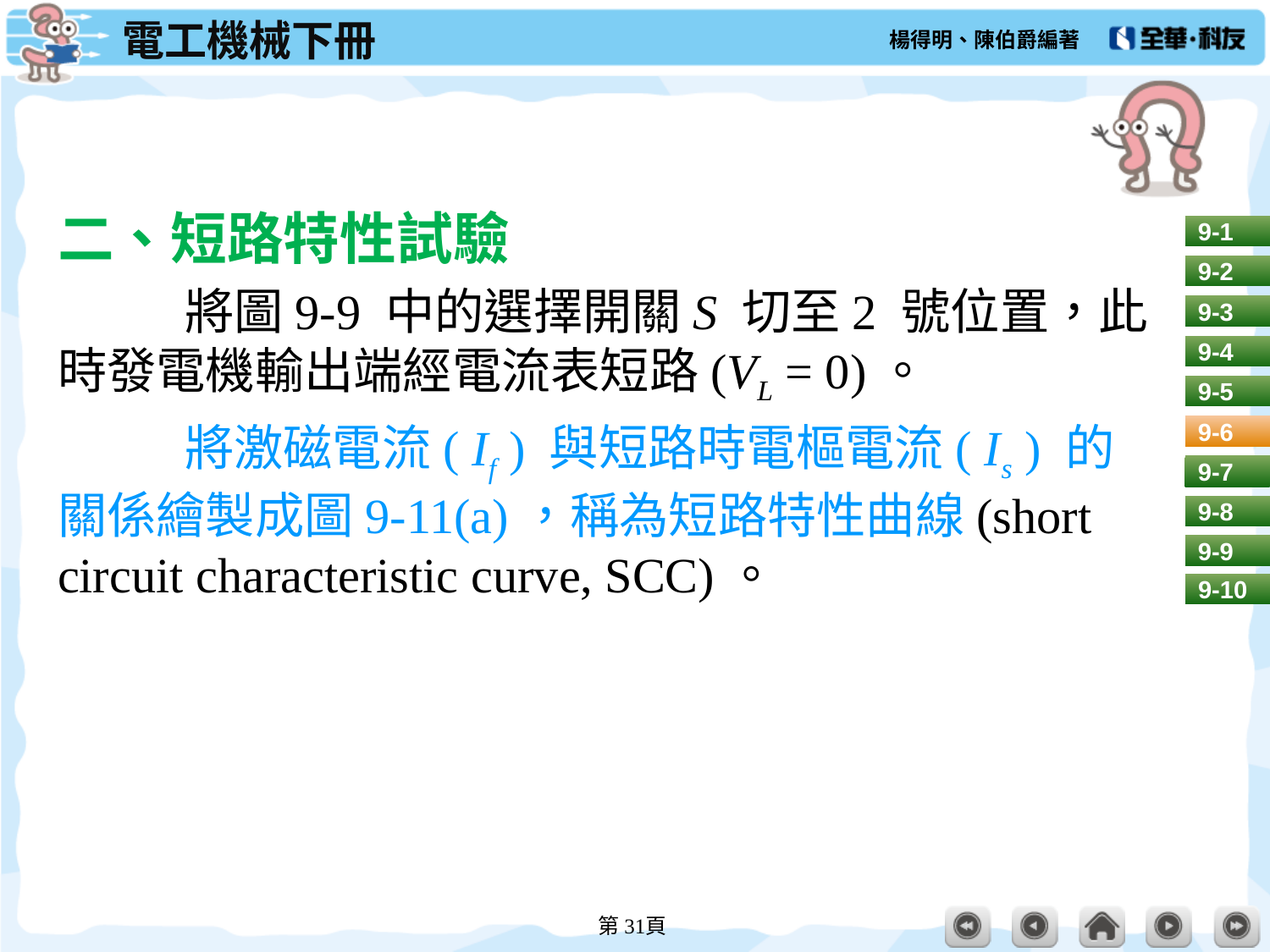

#
二、短路特性試驗
	將圖9-9 中的選擇開關S 切至2 號位置，此時發電機輸出端經電流表短路(VL = 0)。
	將激磁電流( If ) 與短路時電樞電流( Is ) 的關係繪製成圖9-11(a)，稱為短路特性曲線(short circuit characteristic curve, SCC)。